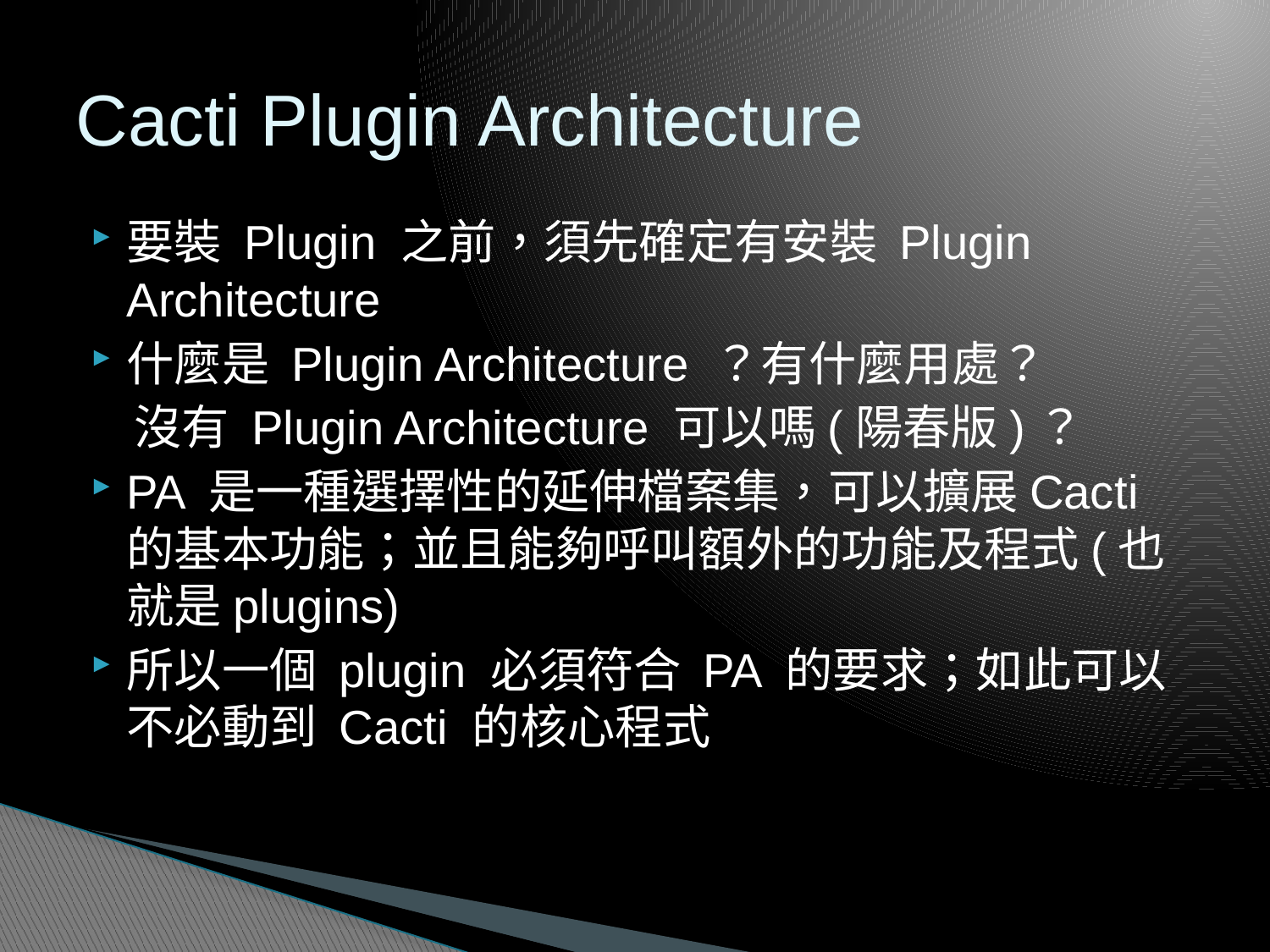

Cacti Plugin Architecture
要裝 Plugin 之前，須先確定有安裝 Plugin Architecture
什麼是 Plugin Architecture ？有什麼用處？
   沒有 Plugin Architecture 可以嗎(陽春版)？
PA 是一種選擇性的延伸檔案集，可以擴展Cacti的基本功能；並且能夠呼叫額外的功能及程式(也就是plugins)
所以一個 plugin 必須符合 PA 的要求；如此可以不必動到 Cacti 的核心程式